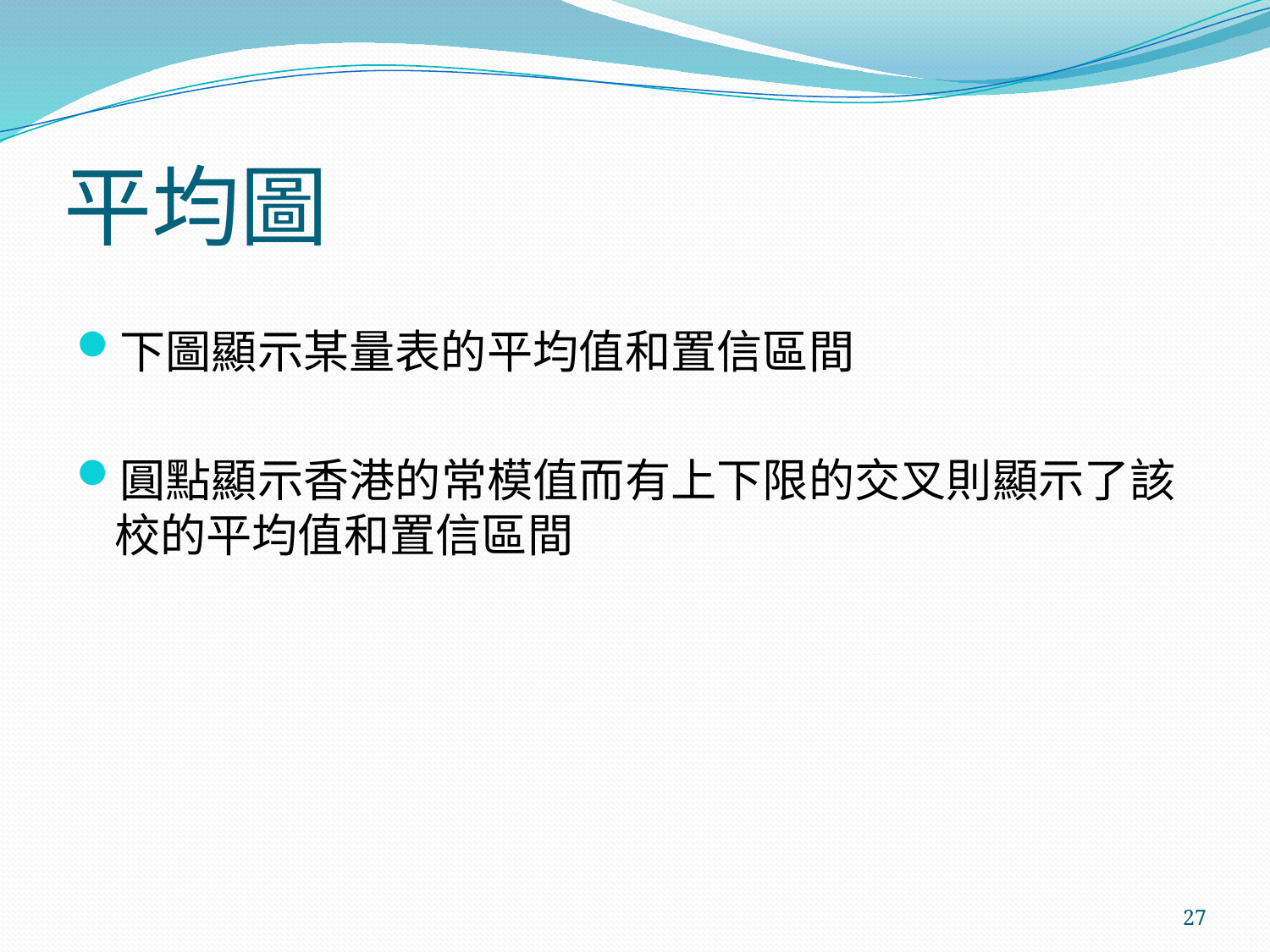

# 平均圖
下圖顯示某量表的平均值和置信區間

圓點顯示香港的常模值而有上下限的交叉則顯示了該校的平均值和置信區間
27